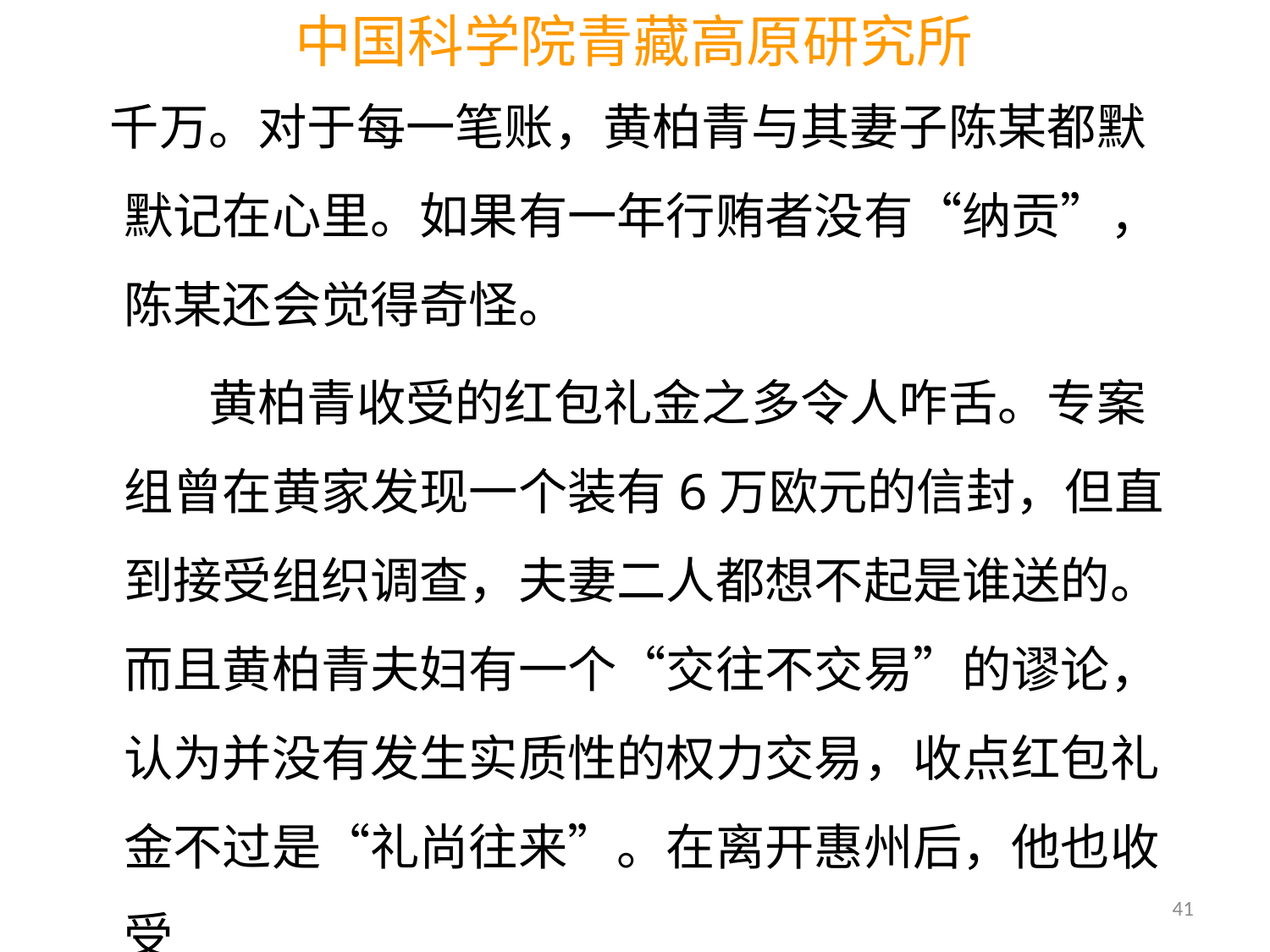

千万。对于每一笔账，黄柏青与其妻子陈某都默默记在心里。如果有一年行贿者没有“纳贡”，陈某还会觉得奇怪。
  　　黄柏青收受的红包礼金之多令人咋舌。专案组曾在黄家发现一个装有6万欧元的信封，但直到接受组织调查，夫妻二人都想不起是谁送的。而且黄柏青夫妇有一个“交往不交易”的谬论，认为并没有发生实质性的权力交易，收点红包礼金不过是“礼尚往来”。在离开惠州后，他也收受
41